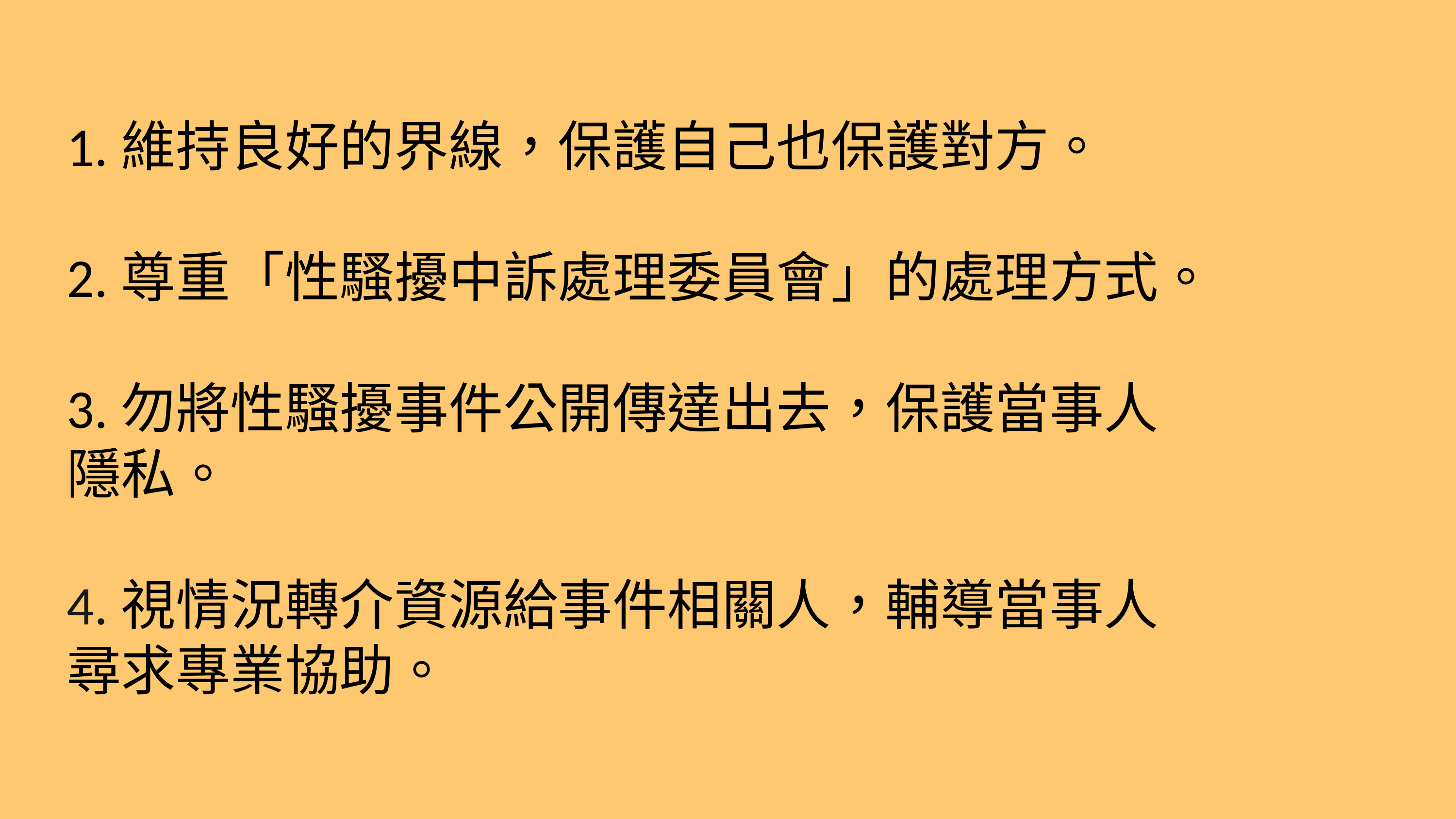

1.維持良好的界線，保護自己也保護對方。

2.尊重「性騷擾中訴處理委員會」的處理方式。

3.勿將性騷擾事件公開傳達出去，保護當事人隱私。

4.視情況轉介資源給事件相關人，輔導當事人尋求專業協助。